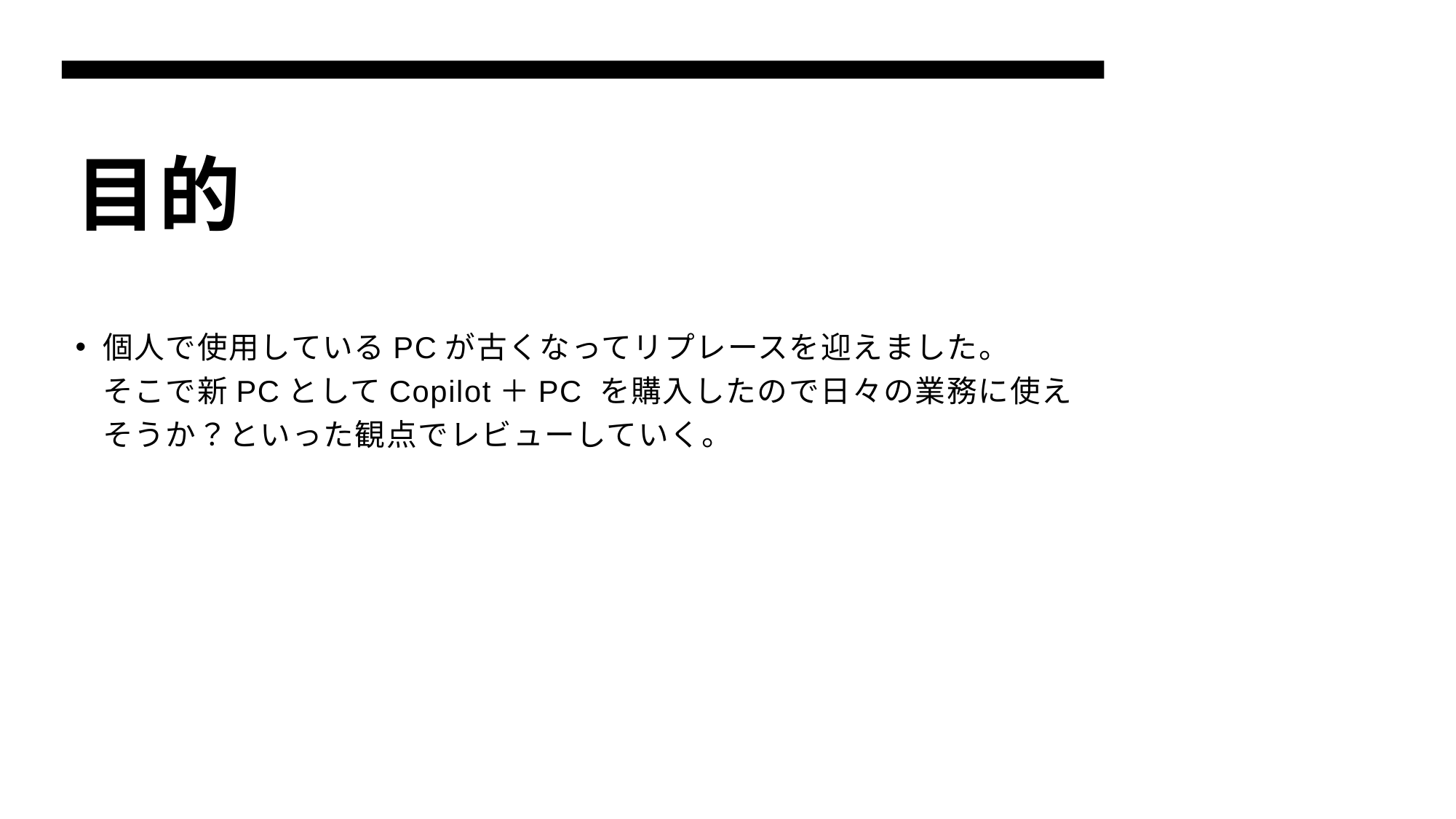

# 目的
個人で使用しているPCが古くなってリプレースを迎えました。
そこで新PCとしてCopilot＋PC を購入したので日々の業務に使えそうか？といった観点でレビューしていく。